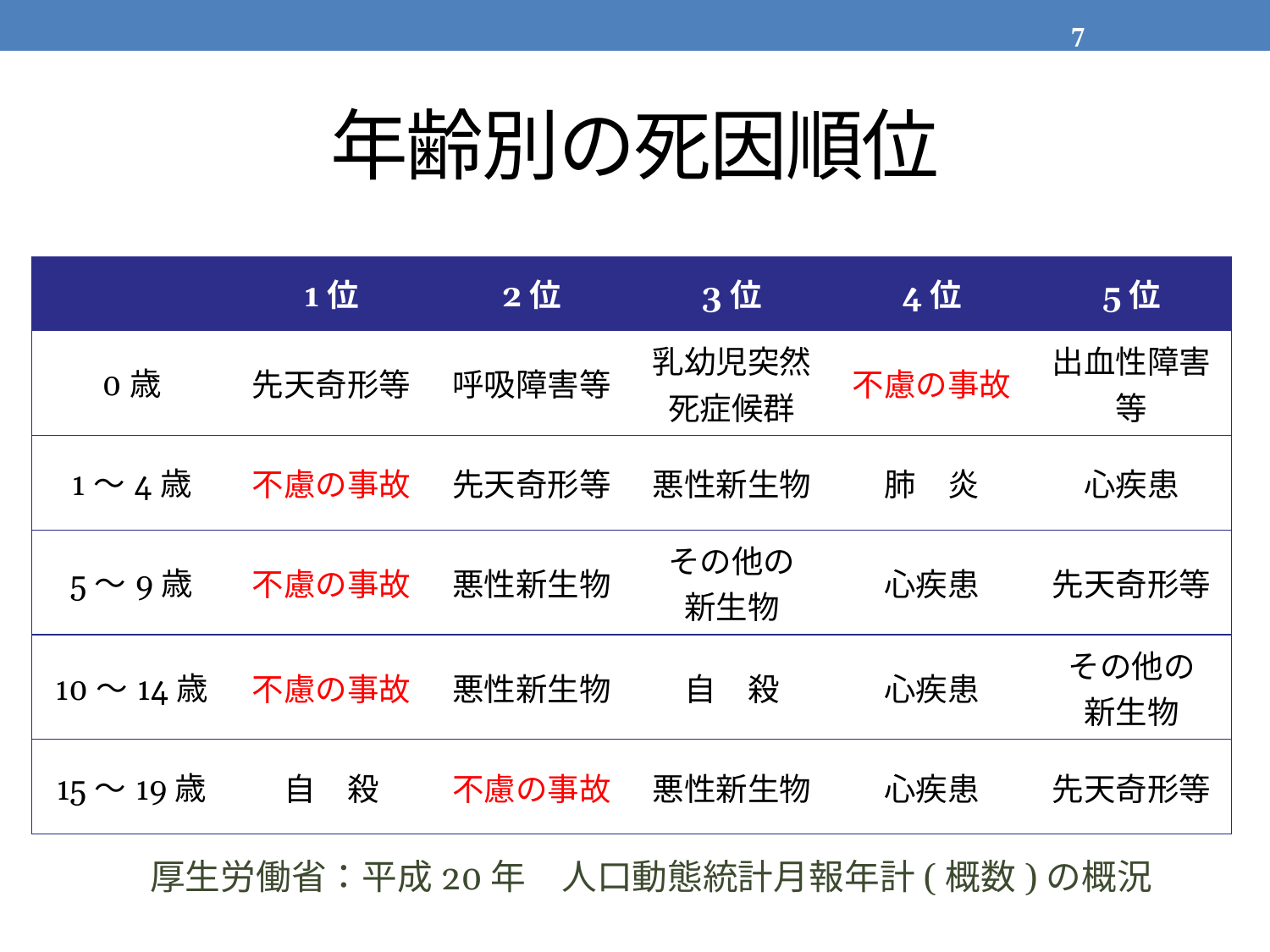

7
# 年齢別の死因順位
|  | 1位 | 2位 | 3位 | 4位 | 5位 |
| --- | --- | --- | --- | --- | --- |
| 0歳 | 先天奇形等 | 呼吸障害等 | 乳幼児突然死症候群 | 不慮の事故 | 出血性障害等 |
| 1～4歳 | 不慮の事故 | 先天奇形等 | 悪性新生物 | 肺　炎 | 心疾患 |
| 5～9歳 | 不慮の事故 | 悪性新生物 | その他の 新生物 | 心疾患 | 先天奇形等 |
| 10～14歳 | 不慮の事故 | 悪性新生物 | 自　殺 | 心疾患 | その他の 新生物 |
| 15～19歳 | 自　殺 | 不慮の事故 | 悪性新生物 | 心疾患 | 先天奇形等 |
厚生労働省：平成20年　人口動態統計月報年計(概数)の概況